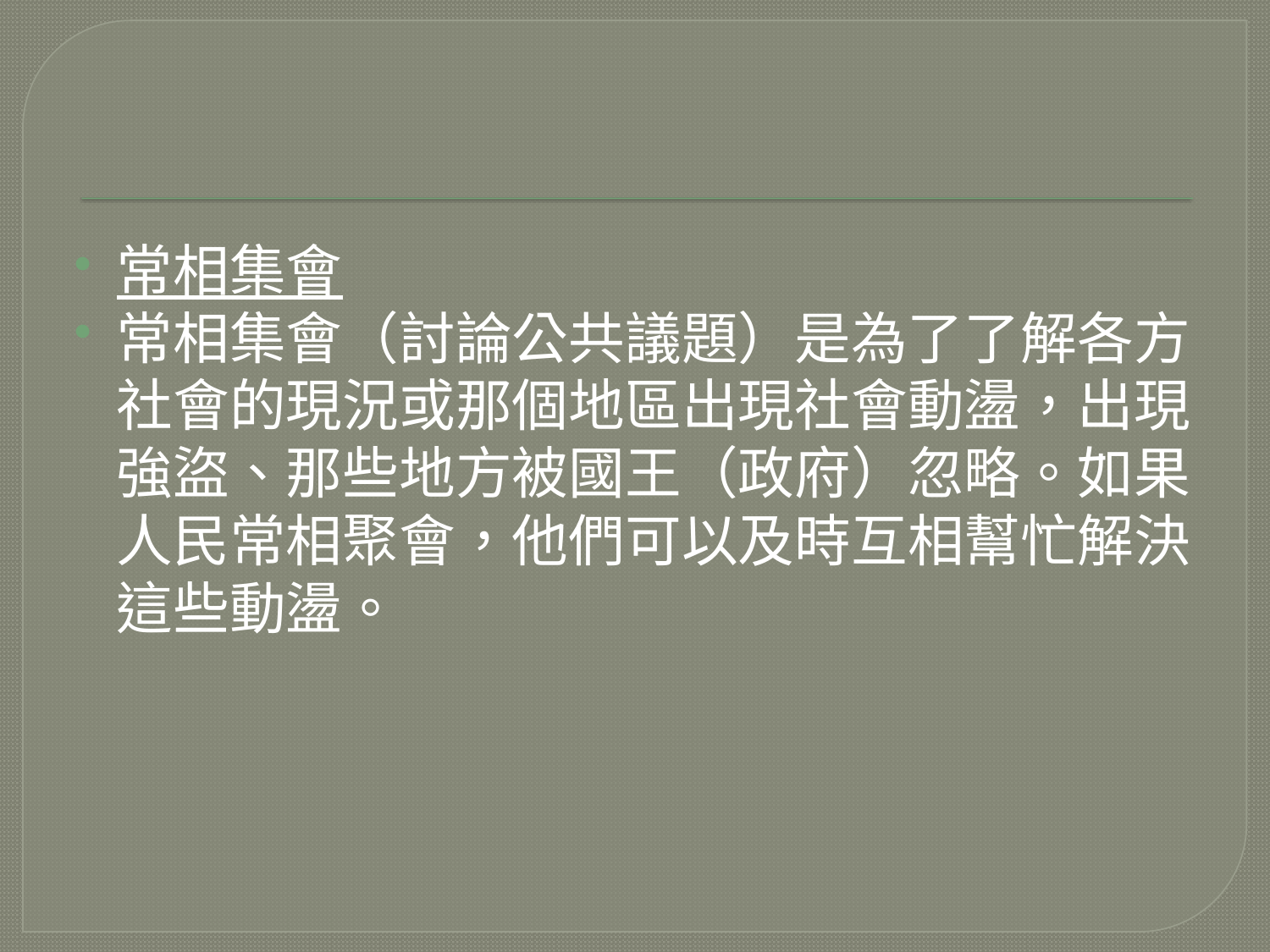

#
常相集會
常相集會（討論公共議題）是為了了解各方社會的現況或那個地區出現社會動盪，出現強盜、那些地方被國王（政府）忽略。如果人民常相聚會，他們可以及時互相幫忙解決這些動盪。